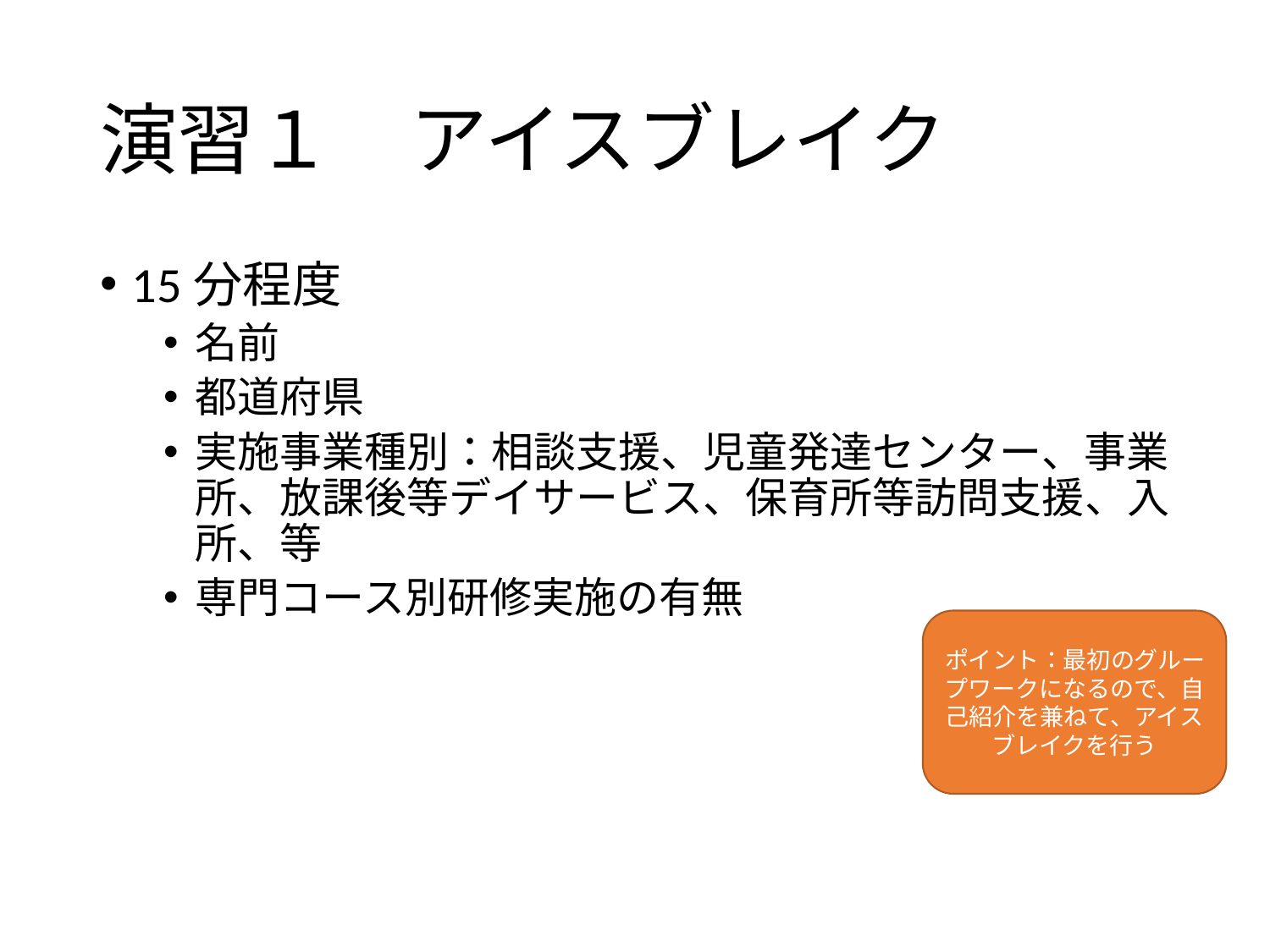

# 演習１　アイスブレイク
15分程度
名前
都道府県
実施事業種別：相談支援、児童発達センター、事業所、放課後等デイサービス、保育所等訪問支援、入所、等
専門コース別研修実施の有無
ポイント：最初のグループワークになるので、自己紹介を兼ねて、アイスブレイクを行う